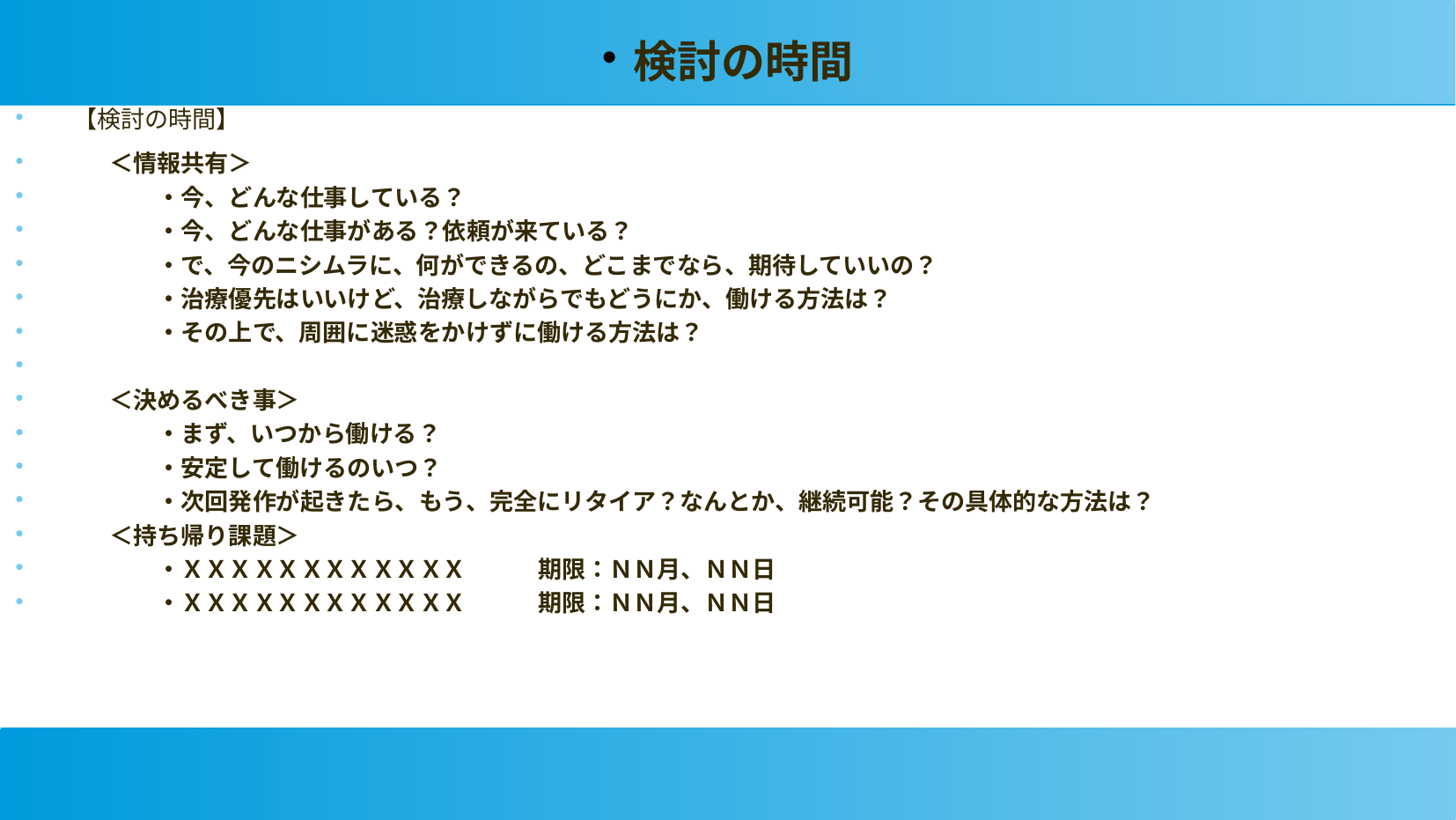

検討の時間
 【検討の時間】
　　＜情報共有＞
　　　　・今、どんな仕事している？
　　　　・今、どんな仕事がある？依頼が来ている？
　　　　・で、今のニシムラに、何ができるの、どこまでなら、期待していいの？
　　　　・治療優先はいいけど、治療しながらでもどうにか、働ける方法は？
　　　　・その上で、周囲に迷惑をかけずに働ける方法は？

　　＜決めるべき事＞
　　　　・まず、いつから働ける？
　　　　・安定して働けるのいつ？
　　　　・次回発作が起きたら、もう、完全にリタイア？なんとか、継続可能？その具体的な方法は？
　　＜持ち帰り課題＞
　　　　・ＸＸＸＸＸＸＸＸＸＸＸＸ　　　期限：ＮＮ月、ＮＮ日
　　　　・ＸＸＸＸＸＸＸＸＸＸＸＸ　　　期限：ＮＮ月、ＮＮ日